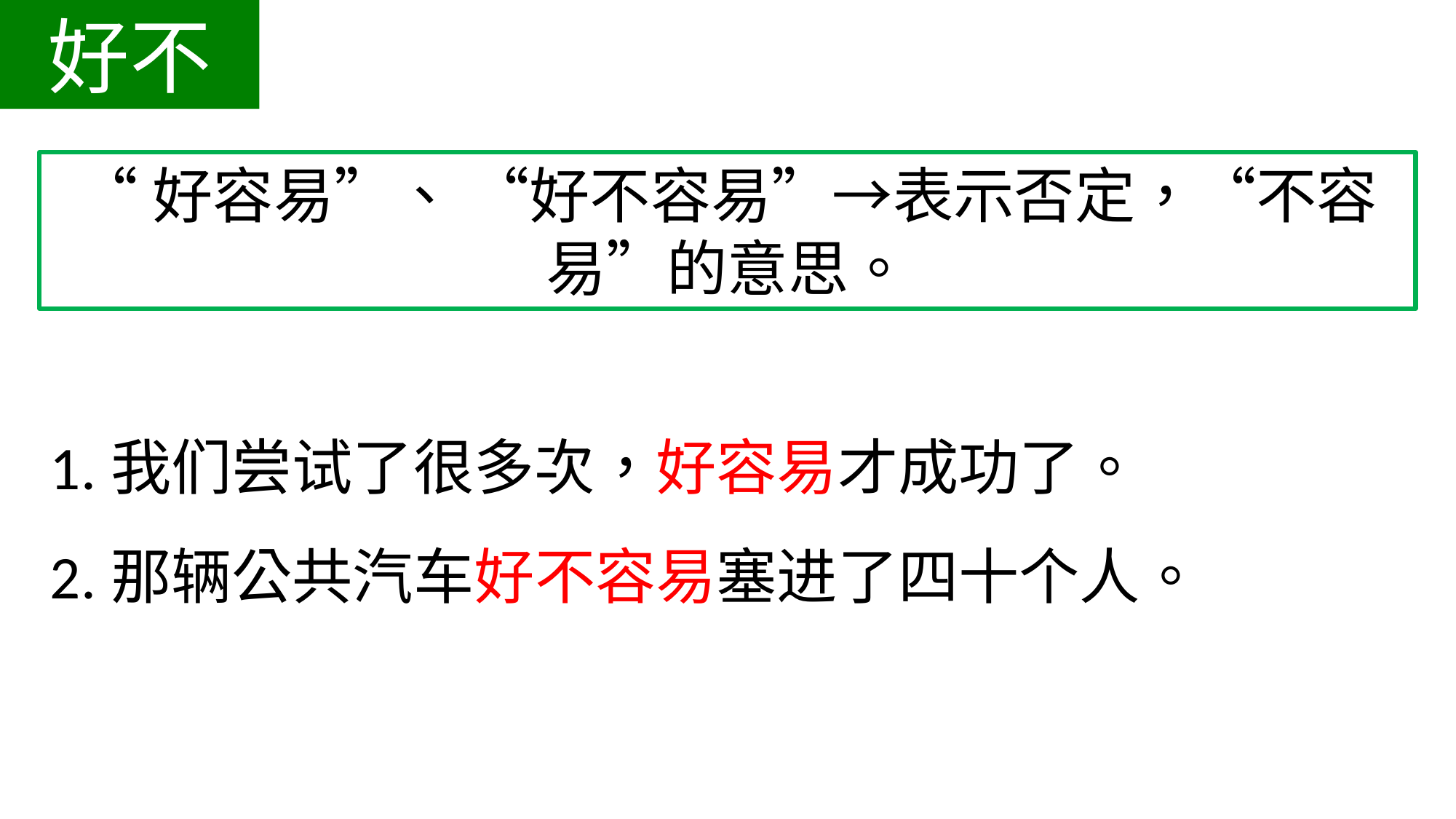

好不
“好容易”、 “好不容易”→表示否定，“不容易”的意思。
1.我们尝试了很多次，好容易才成功了。
2.那辆公共汽车好不容易塞进了四十个人。